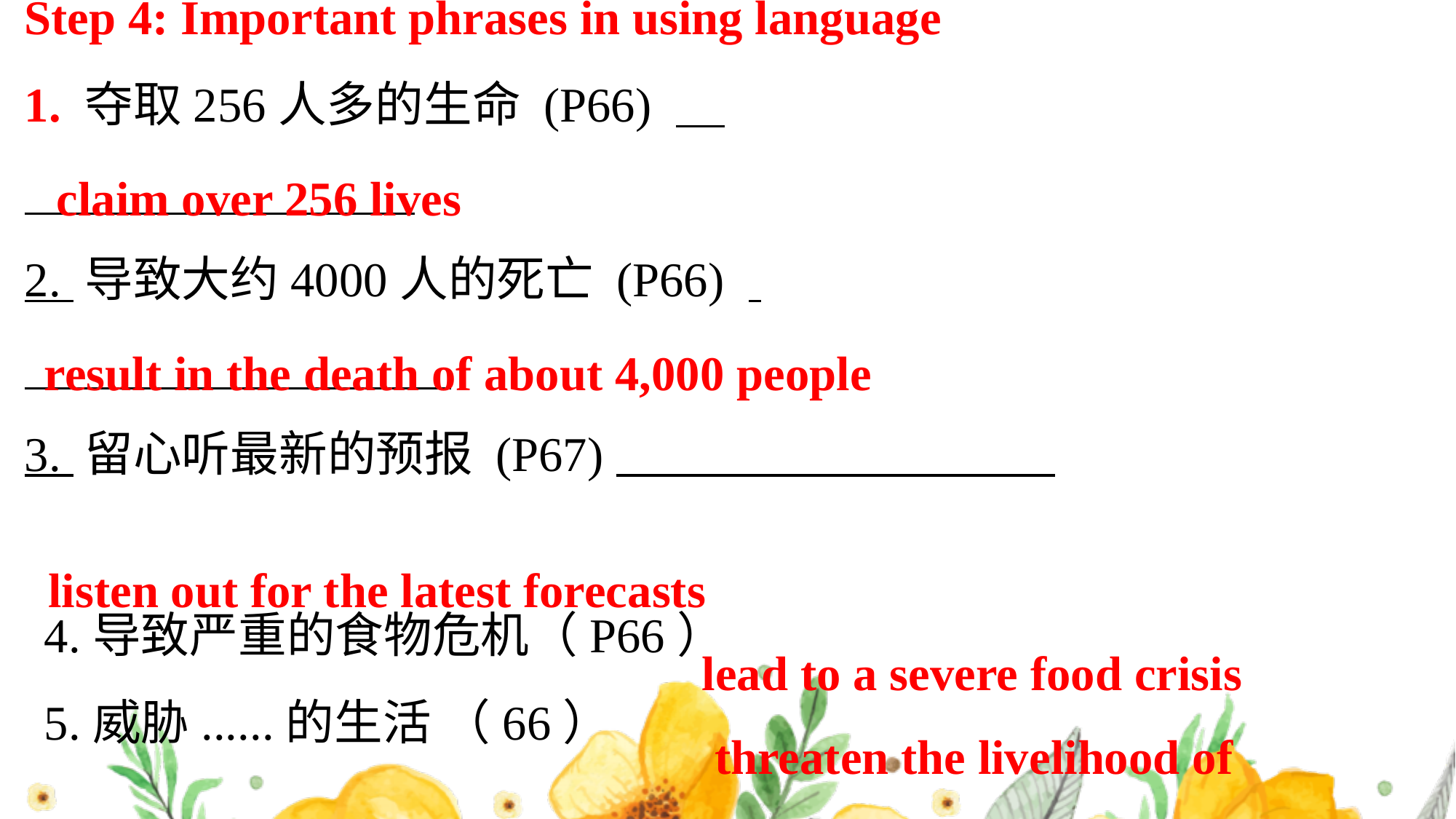

Step 4: Important phrases in using language1. 夺取256人多的生命 (P66)
                                2. 导致大约4000人的死亡 (P66)
                                   3. 留心听最新的预报 (P67)
 claim over 256 lives
result in the death of about 4,000 people

4.导致严重的食物危机（P66）
5.威胁......的生活 （66）
listen out for the latest forecasts
lead to a severe food crisis
 threaten the livelihood of